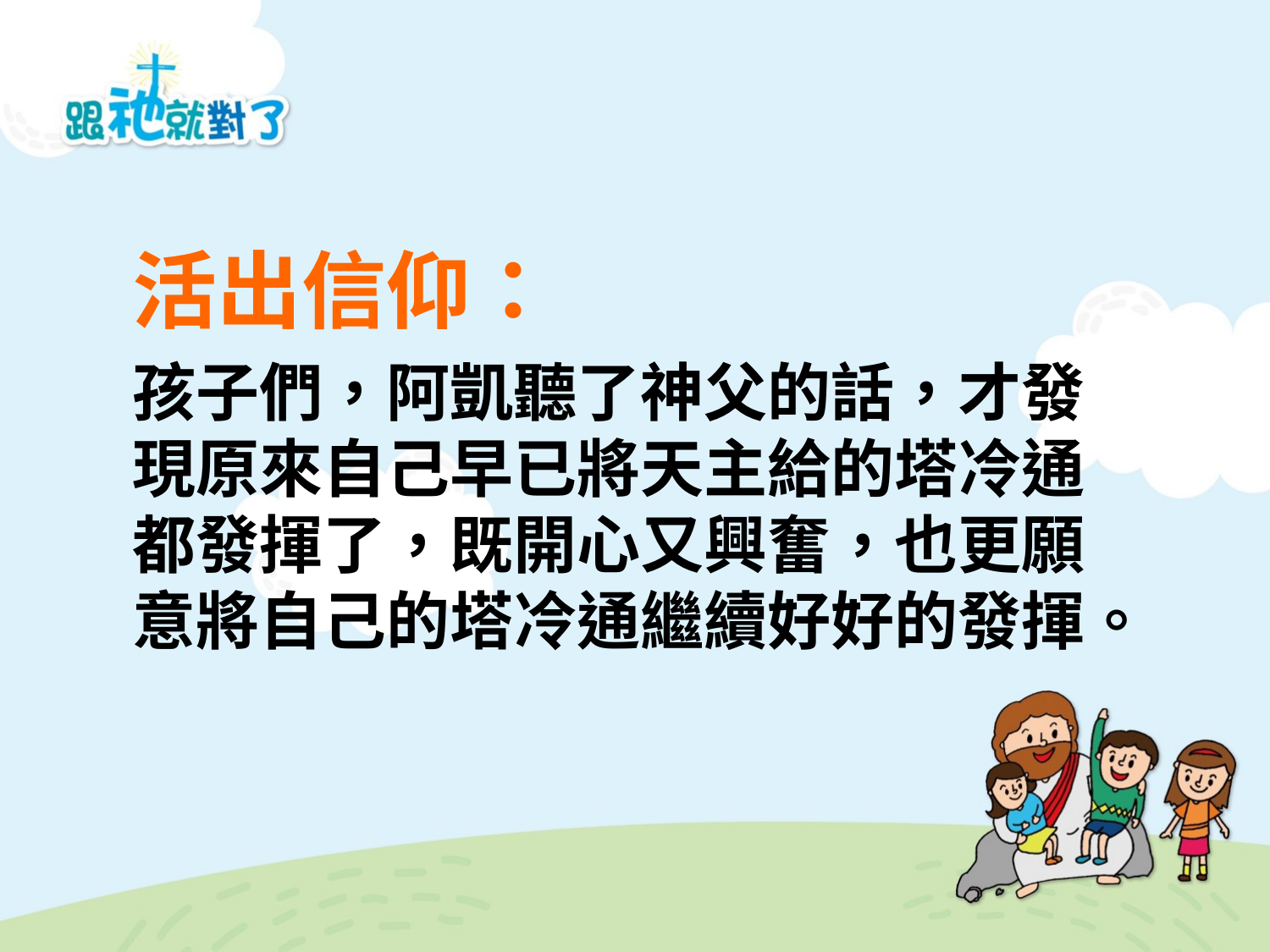

活出信仰：
孩子們，阿凱聽了神父的話，才發現原來自己早已將天主給的塔冷通都發揮了，既開心又興奮，也更願意將自己的塔冷通繼續好好的發揮。